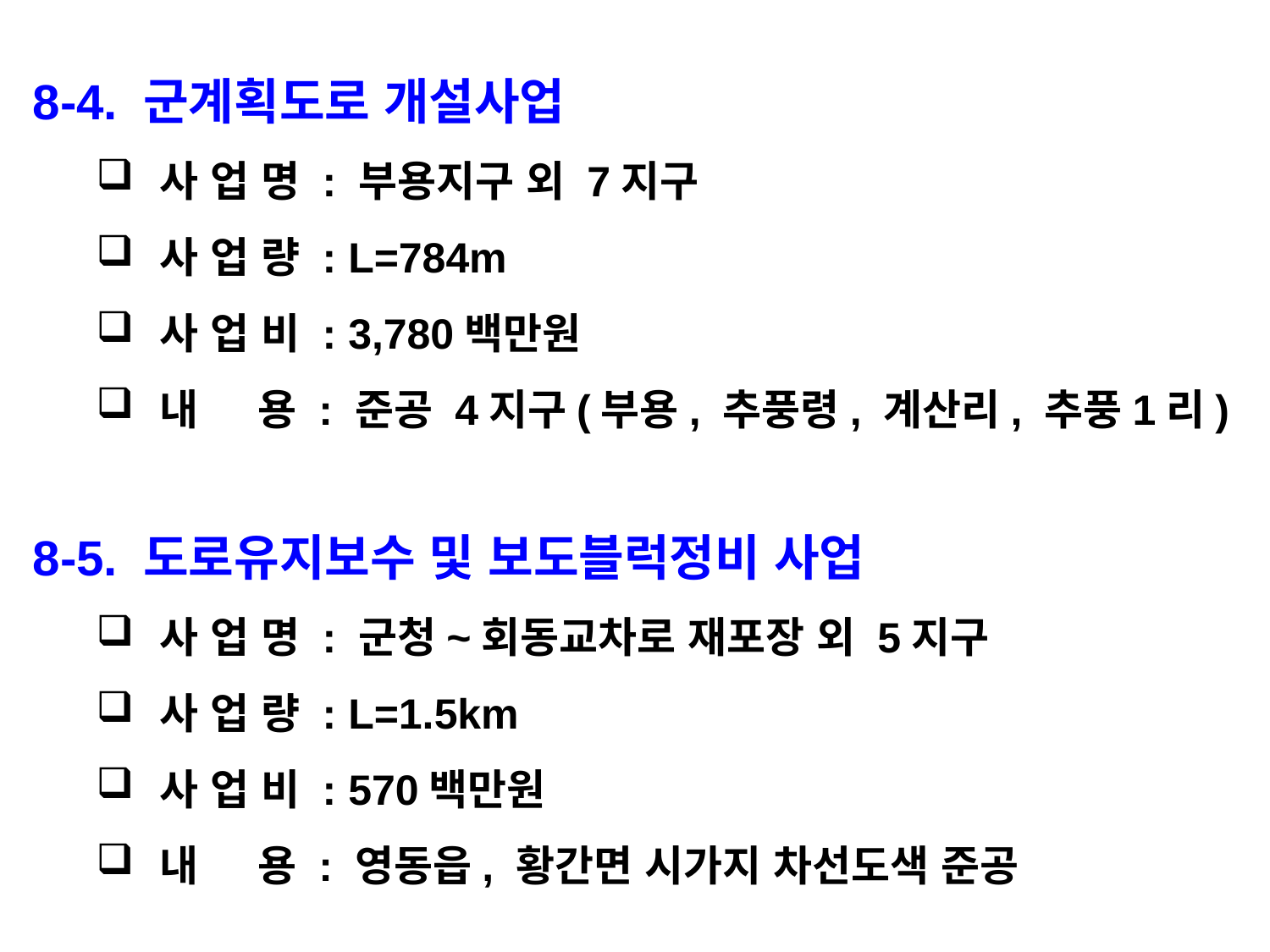

8-4. 군계획도로 개설사업
사 업 명 : 부용지구 외 7지구
사 업 량 : L=784m
사 업 비 : 3,780백만원
내     용 : 준공 4지구(부용, 추풍령, 계산리, 추풍1리)

8-5. 도로유지보수 및 보도블럭정비 사업
사 업 명 : 군청~회동교차로 재포장 외 5지구
사 업 량 : L=1.5km
사 업 비 : 570백만원
내     용 : 영동읍, 황간면 시가지 차선도색 준공